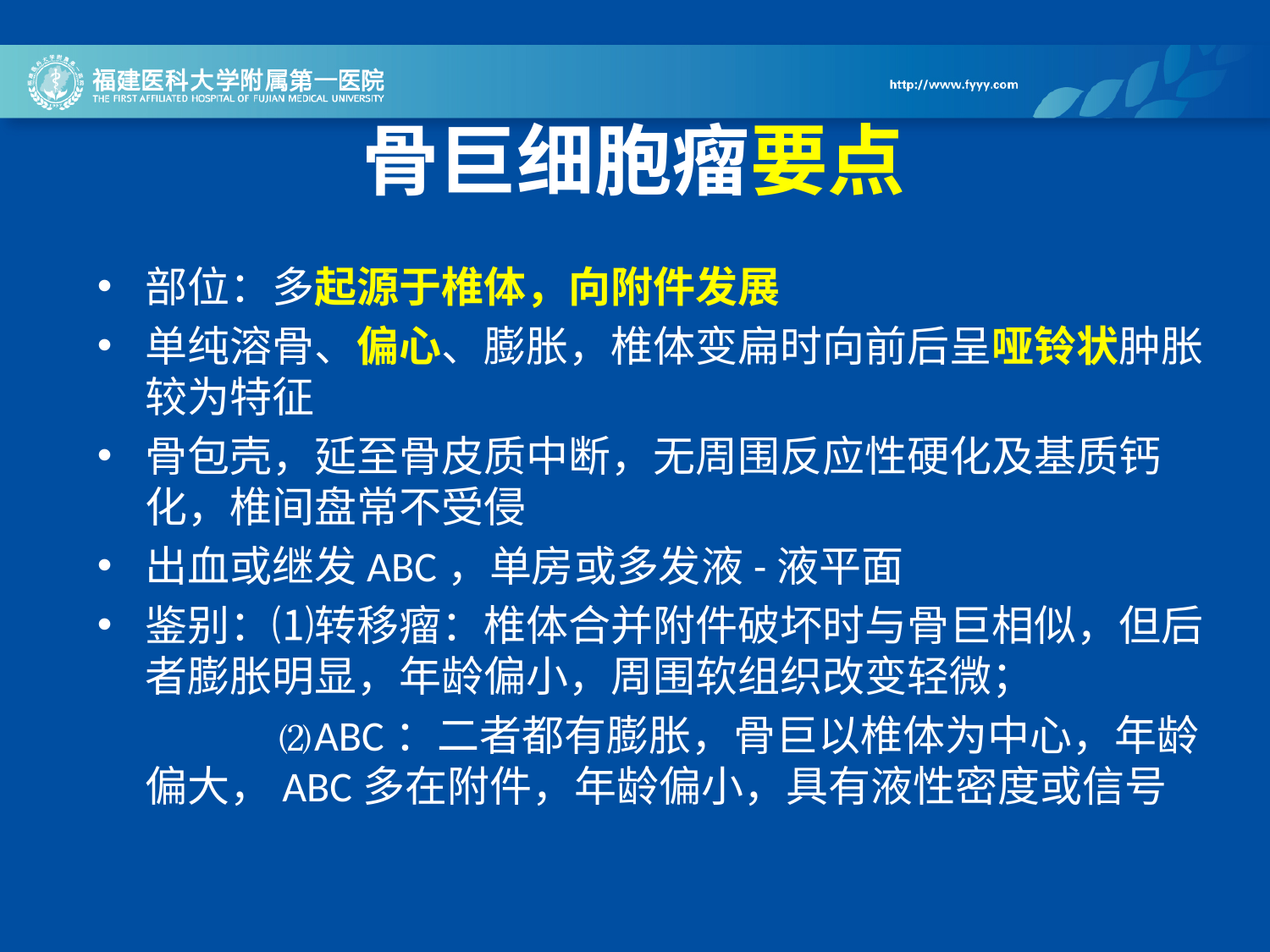

骨巨细胞瘤要点
部位：多起源于椎体，向附件发展
单纯溶骨、偏心、膨胀，椎体变扁时向前后呈哑铃状肿胀较为特征
骨包壳，延至骨皮质中断，无周围反应性硬化及基质钙化，椎间盘常不受侵
出血或继发ABC，单房或多发液-液平面
鉴别：⑴转移瘤：椎体合并附件破坏时与骨巨相似，但后者膨胀明显，年龄偏小，周围软组织改变轻微；
                   ⑵ABC：二者都有膨胀，骨巨以椎体为中心，年龄偏大，ABC多在附件，年龄偏小，具有液性密度或信号